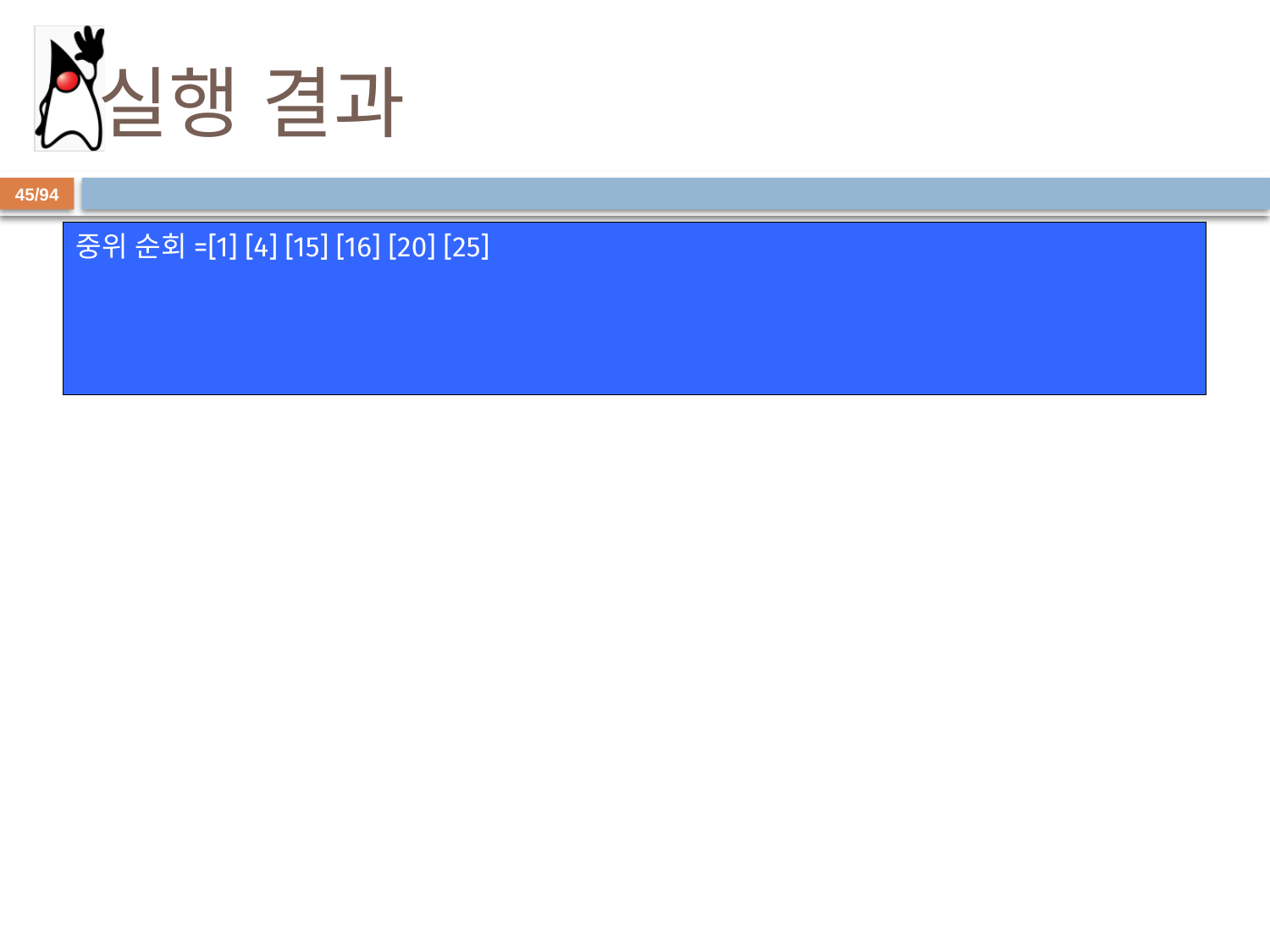

# 실행 결과
45/94
중위 순회=[1] [4] [15] [16] [20] [25]